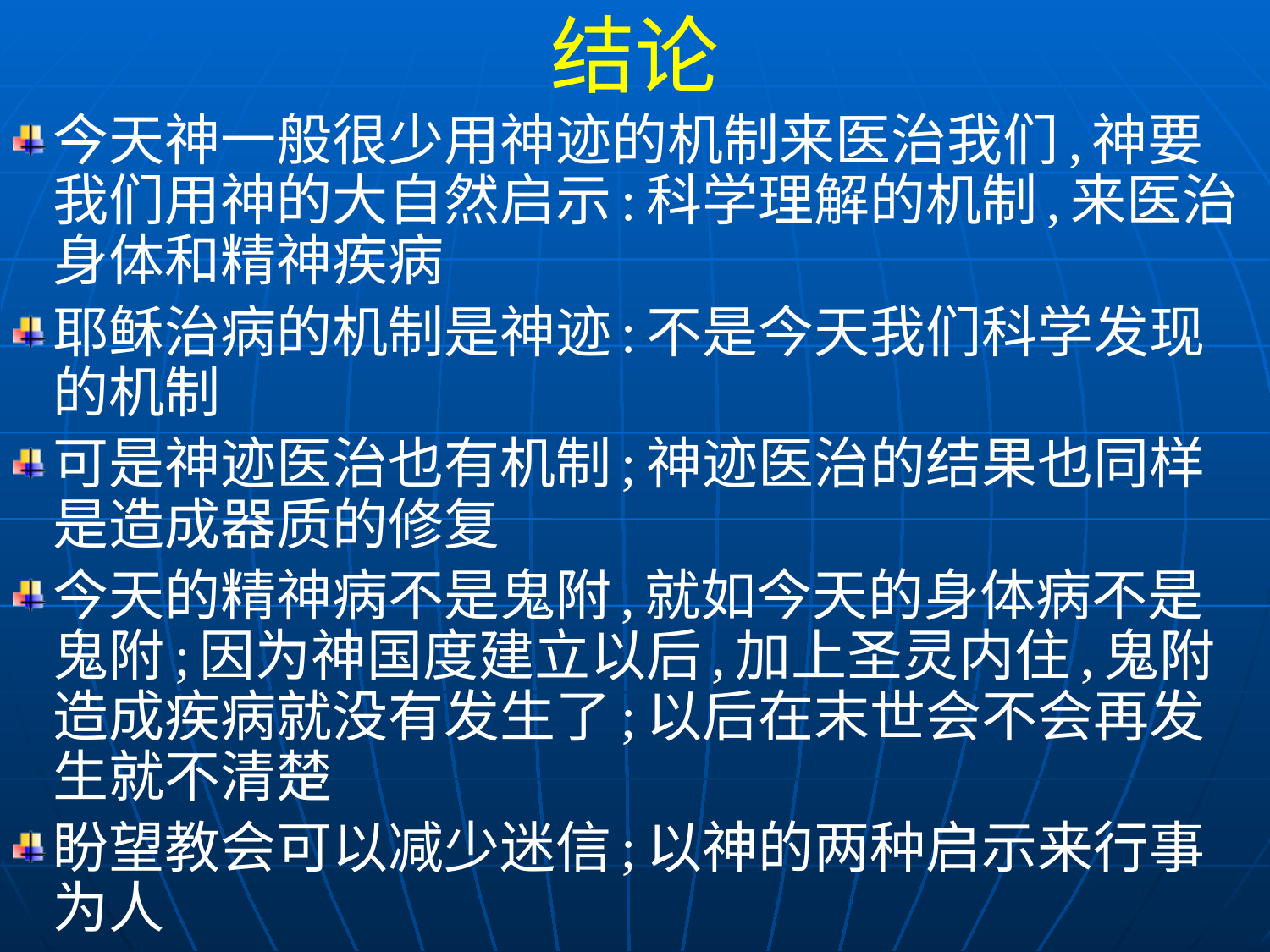

结论
今天神一般很少用神迹的机制来医治我们,神要我们用神的大自然启示:科学理解的机制,来医治身体和精神疾病
耶稣治病的机制是神迹:不是今天我们科学发现的机制
可是神迹医治也有机制;神迹医治的结果也同样是造成器质的修复
今天的精神病不是鬼附,就如今天的身体病不是鬼附;因为神国度建立以后,加上圣灵内住,鬼附造成疾病就没有发生了;以后在末世会不会再发生就不清楚
盼望教会可以减少迷信;以神的两种启示来行事为人